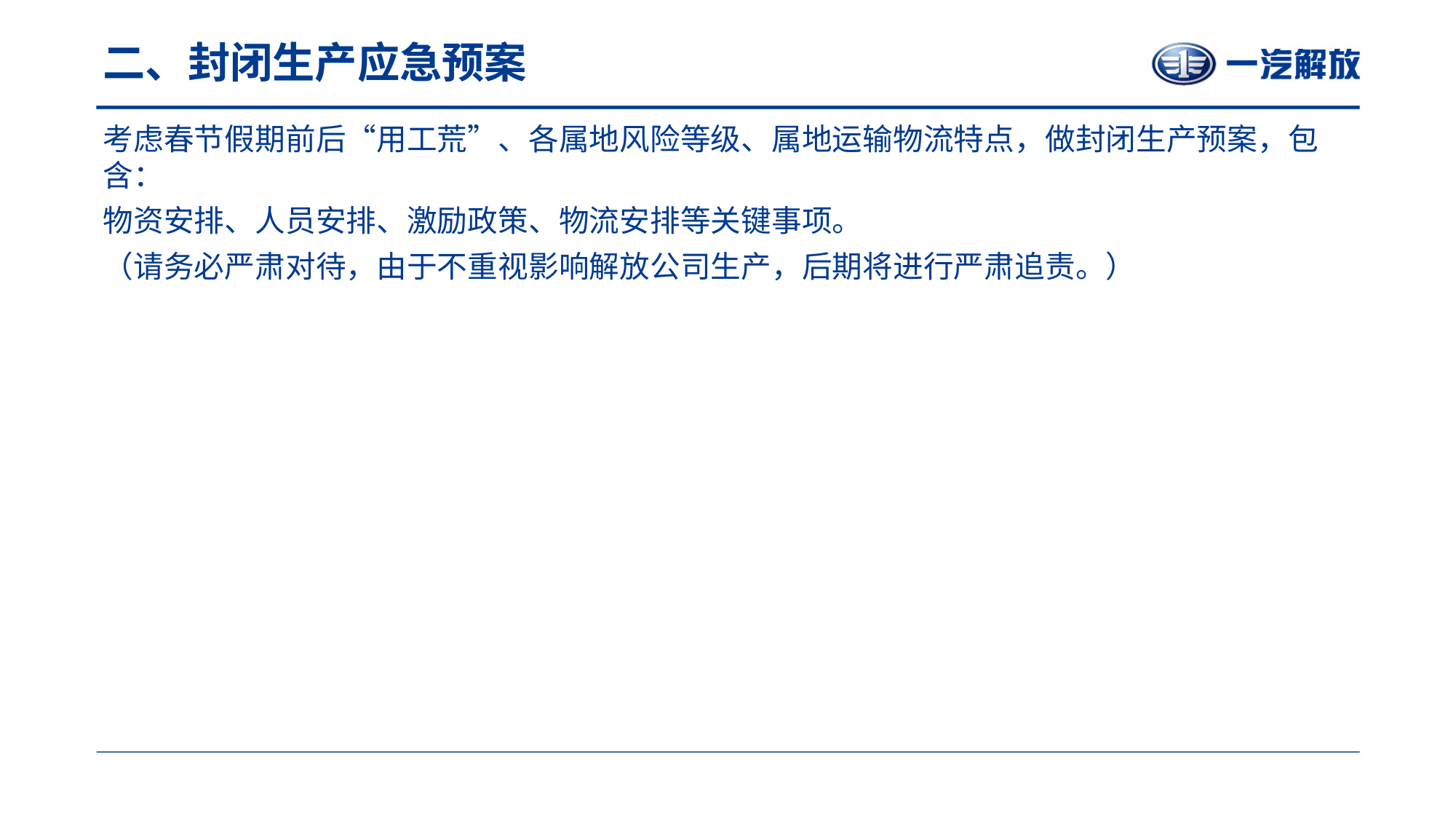

二、封闭生产应急预案
考虑春节假期前后“用工荒”、各属地风险等级、属地运输物流特点，做封闭生产预案，包含：
物资安排、人员安排、激励政策、物流安排等关键事项。
（请务必严肃对待，由于不重视影响解放公司生产，后期将进行严肃追责。）

4